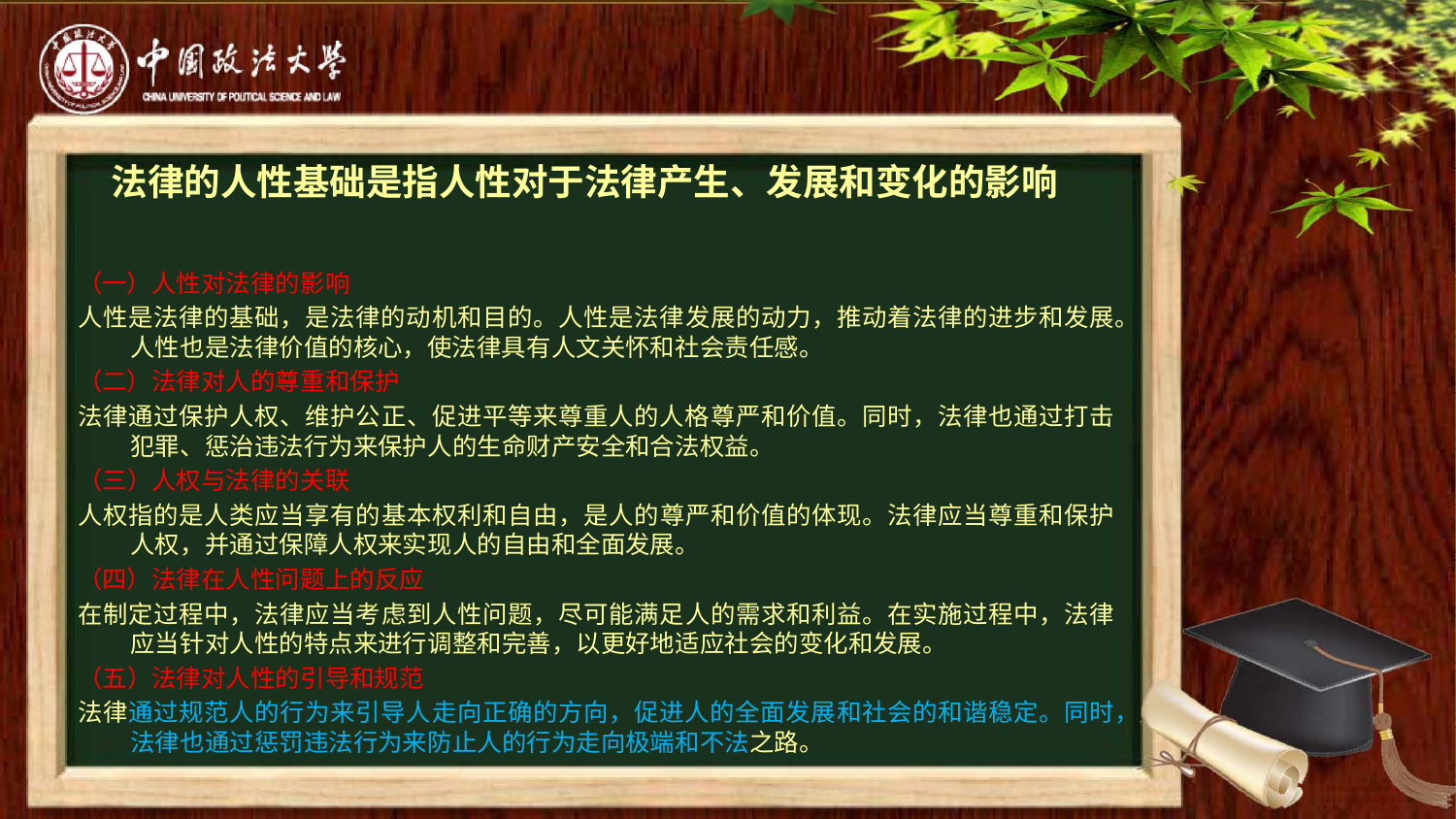

# 法律的人性基础是指人性对于法律产生、发展和变化的影响
（一）人性对法律的影响
人性是法律的基础，是法律的动机和目的。人性是法律发展的动力，推动着法律的进步和发展。人性也是法律价值的核心，使法律具有人文关怀和社会责任感。
（二）法律对人的尊重和保护
法律通过保护人权、维护公正、促进平等来尊重人的人格尊严和价值。同时，法律也通过打击犯罪、惩治违法行为来保护人的生命财产安全和合法权益。
（三）人权与法律的关联
人权指的是人类应当享有的基本权利和自由，是人的尊严和价值的体现。法律应当尊重和保护人权，并通过保障人权来实现人的自由和全面发展。
（四）法律在人性问题上的反应
在制定过程中，法律应当考虑到人性问题，尽可能满足人的需求和利益。在实施过程中，法律应当针对人性的特点来进行调整和完善，以更好地适应社会的变化和发展。
（五）法律对人性的引导和规范
法律通过规范人的行为来引导人走向正确的方向，促进人的全面发展和社会的和谐稳定。同时，法律也通过惩罚违法行为来防止人的行为走向极端和不法之路。